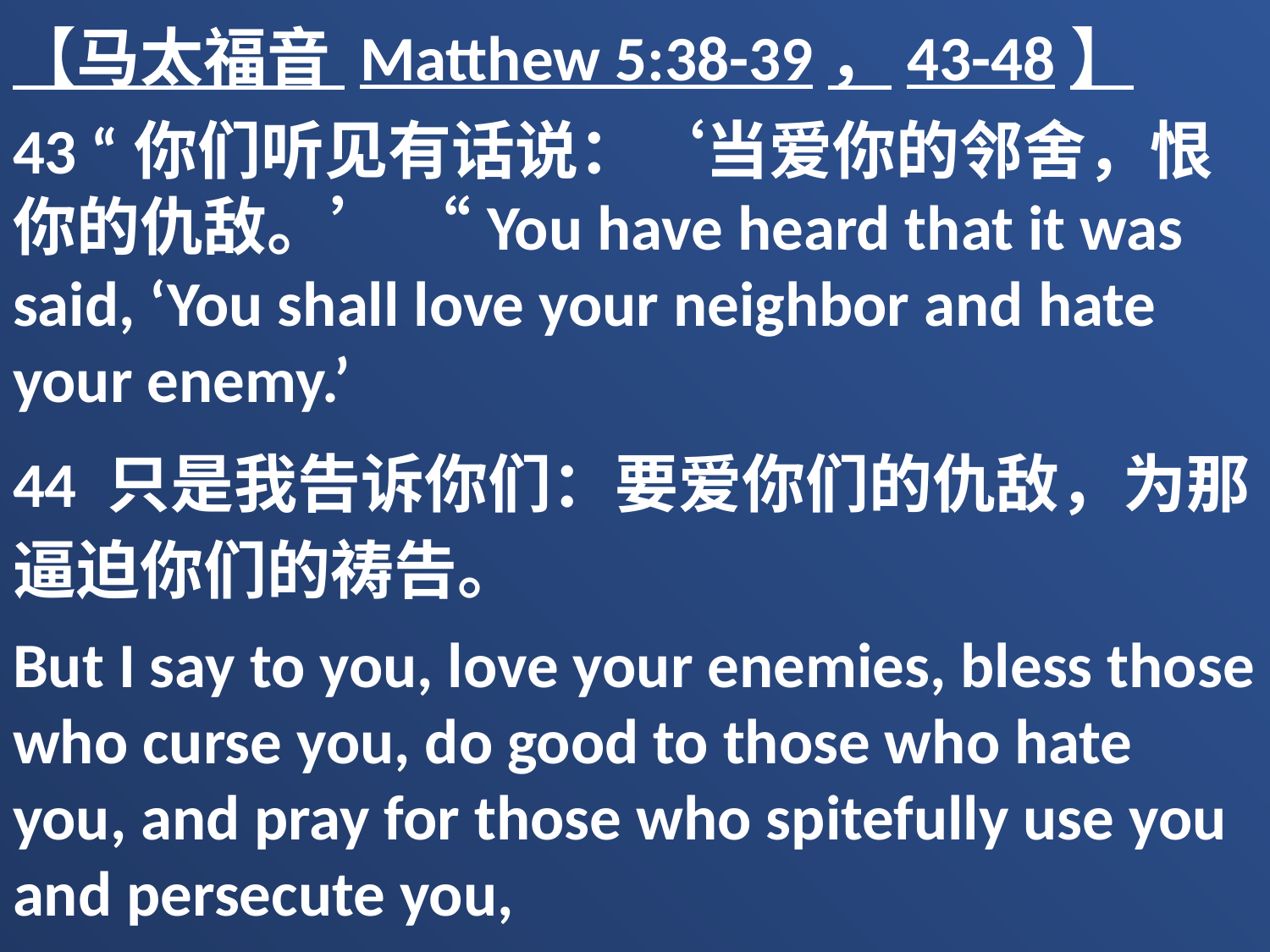

【马太福音 Matthew 5:38-39，43-48】
43 “你们听见有话说：‘当爱你的邻舍，恨你的仇敌。’ “You have heard that it was said, ‘You shall love your neighbor and hate your enemy.’
44 只是我告诉你们：要爱你们的仇敌，为那逼迫你们的祷告。
But I say to you, love your enemies, bless those who curse you, do good to those who hate you, and pray for those who spitefully use you and persecute you,